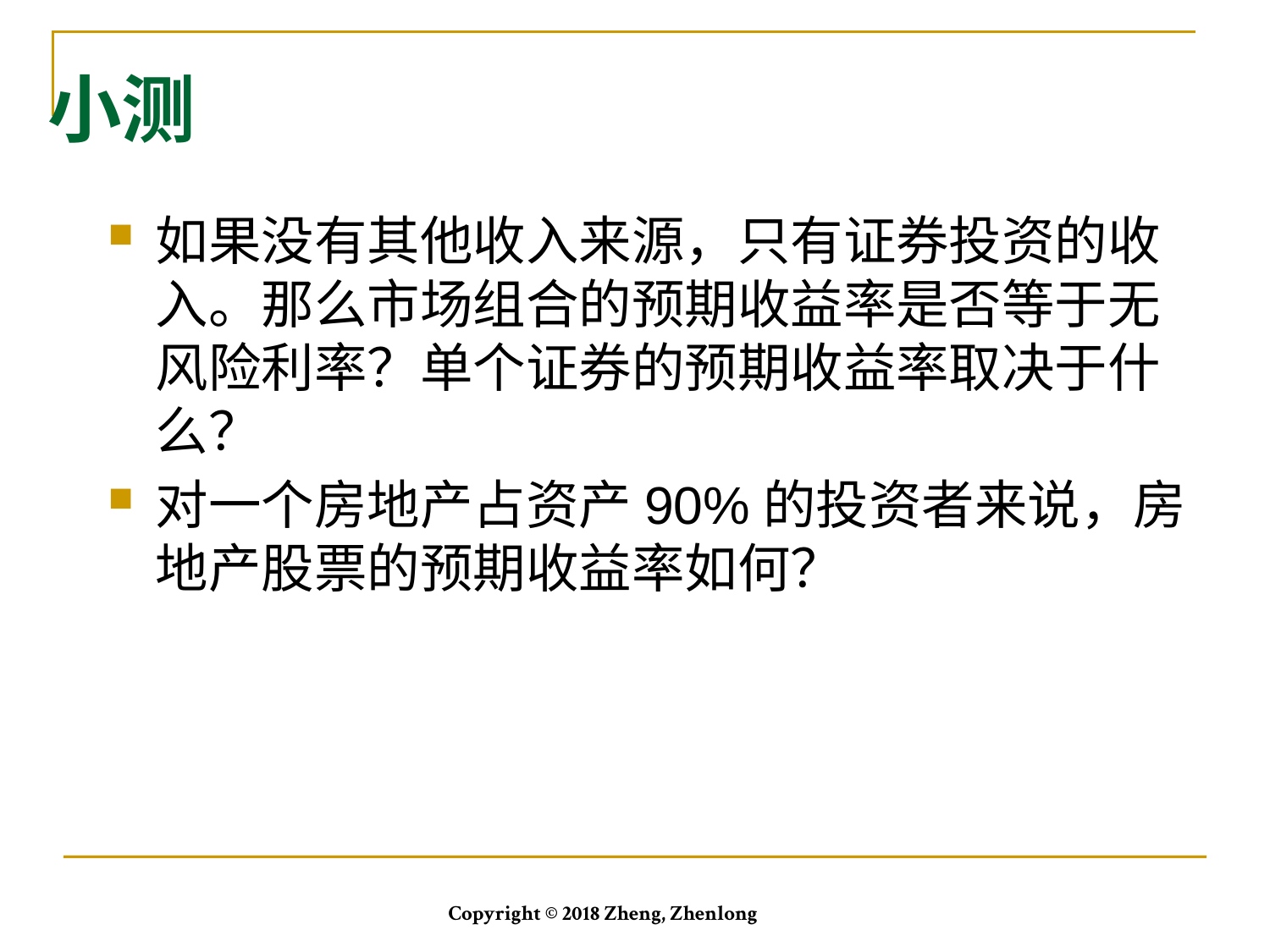

# 小测
如果没有其他收入来源，只有证券投资的收入。那么市场组合的预期收益率是否等于无风险利率？单个证券的预期收益率取决于什么？
对一个房地产占资产90%的投资者来说，房地产股票的预期收益率如何？
Copyright © 2018 Zheng, Zhenlong